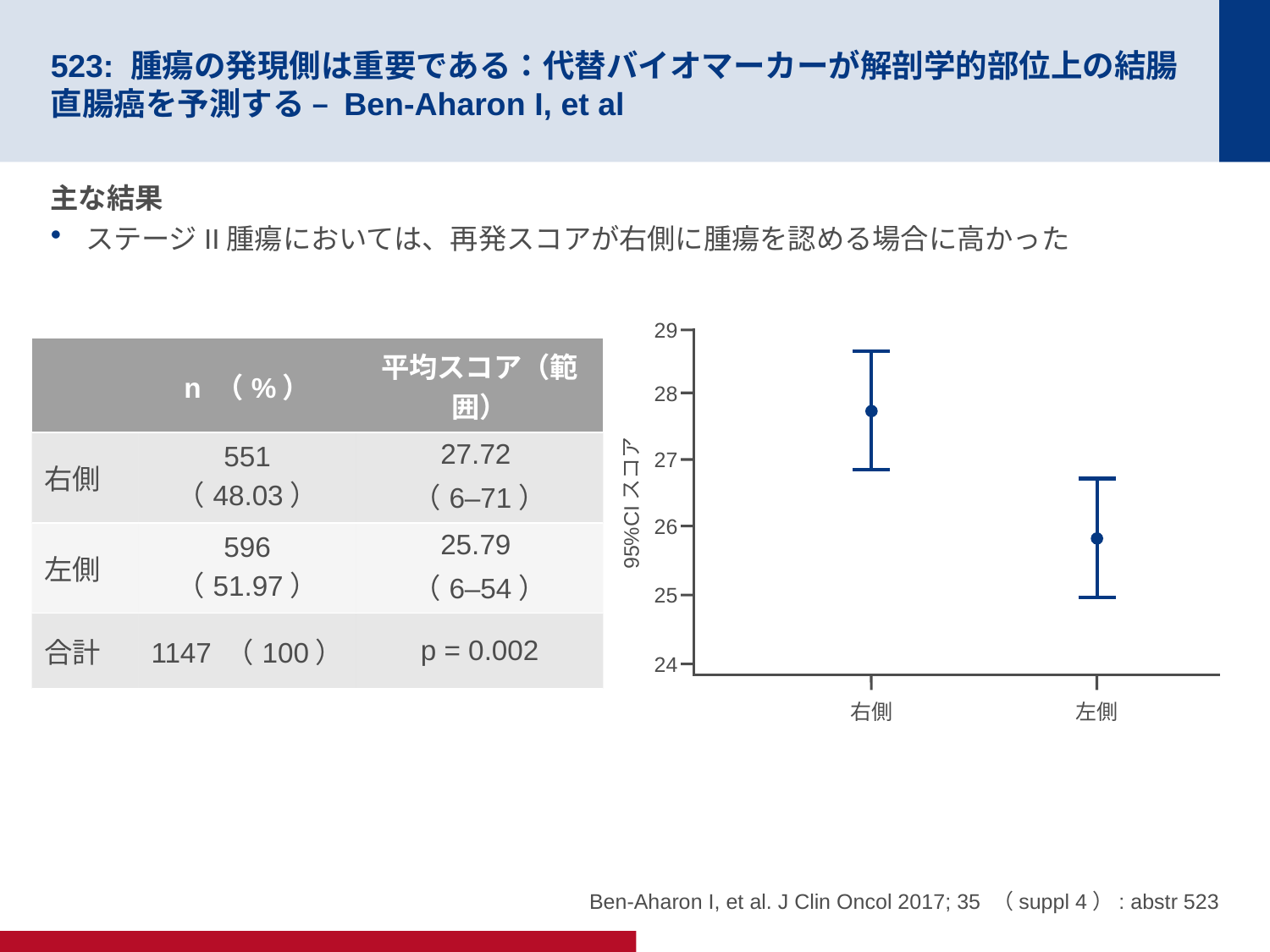

# 523: 腫瘍の発現側は重要である：代替バイオマーカーが解剖学的部位上の結腸直腸癌を予測する – Ben-Aharon I, et al
主な結果
ステージII腫瘍においては、再発スコアが右側に腫瘍を認める場合に高かった
29

|  | n （%） | 平均スコア（範囲） |
| --- | --- | --- |
| 右側 | 551 （48.03） | 27.72 （6–71） |
| 左側 | 596 （51.97） | 25.79 （6–54） |
| 合計 | 1147 （100） | p = 0.002 |

28

27

95%CIスコア
26

25

24

右側

左側
Ben-Aharon I, et al. J Clin Oncol 2017; 35 （suppl 4）: abstr 523